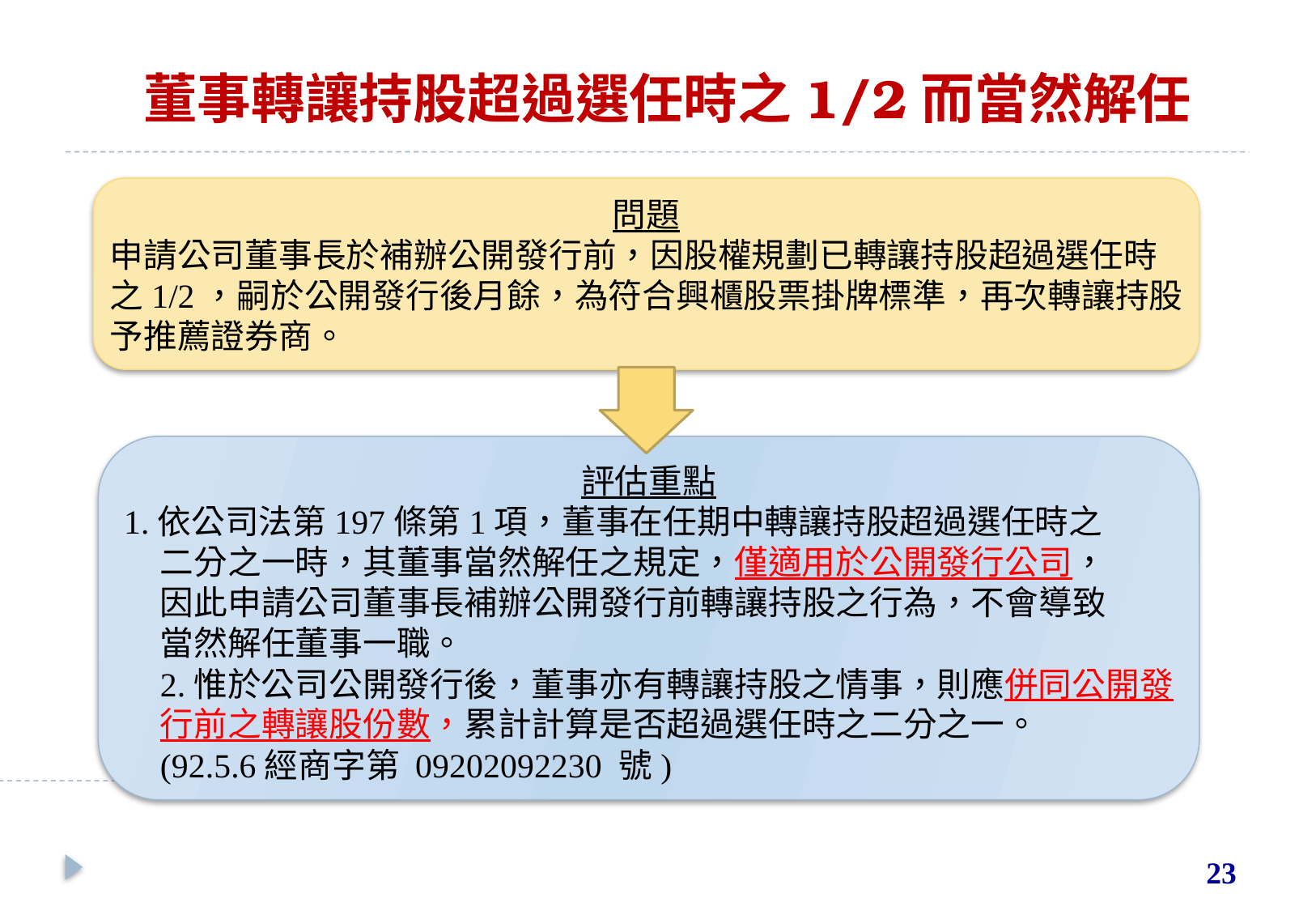

# 董事轉讓持股超過選任時之1/2而當然解任
問題
申請公司董事長於補辦公開發行前，因股權規劃已轉讓持股超過選任時
之1/2，嗣於公開發行後月餘，為符合興櫃股票掛牌標準，再次轉讓持股
予推薦證券商。

評估重點
1.依公司法第197條第1項，董事在任期中轉讓持股超過選任時之
二分之一時，其董事當然解任之規定，僅適用於公開發行公司，
因此申請公司董事長補辦公開發行前轉讓持股之行為，不會導致
當然解任董事一職。
2.惟於公司公開發行後，董事亦有轉讓持股之情事，則應併同公開發
行前之轉讓股份數，累計計算是否超過選任時之二分之一。
(92.5.6經商字第 09202092230 號)
23